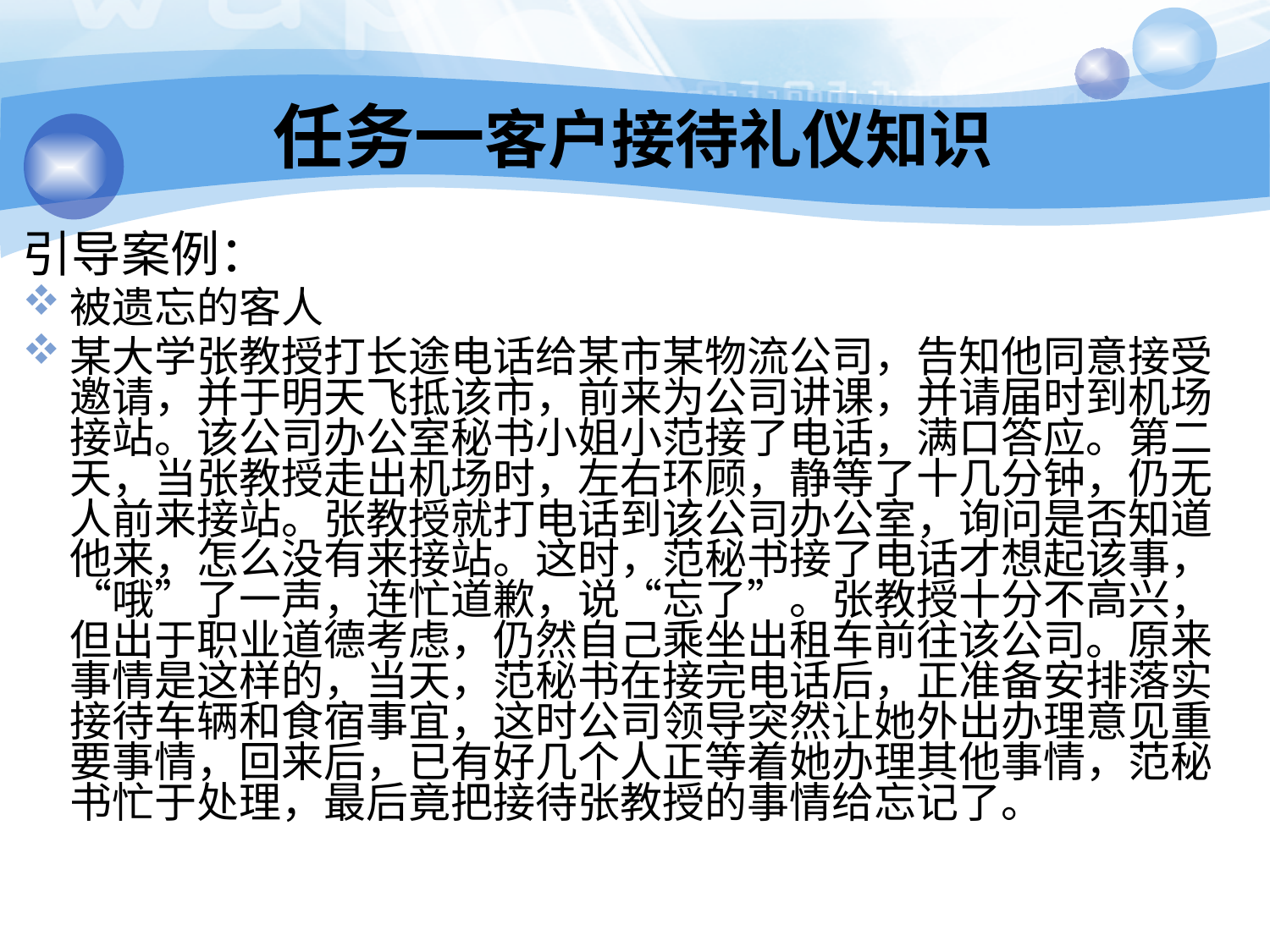

任务一客户接待礼仪知识
引导案例：
被遗忘的客人
某大学张教授打长途电话给某市某物流公司，告知他同意接受邀请，并于明天飞抵该市，前来为公司讲课，并请届时到机场接站。该公司办公室秘书小姐小范接了电话，满口答应。第二天，当张教授走出机场时，左右环顾，静等了十几分钟，仍无人前来接站。张教授就打电话到该公司办公室，询问是否知道他来，怎么没有来接站。这时，范秘书接了电话才想起该事，“哦”了一声，连忙道歉，说“忘了”。张教授十分不高兴，但出于职业道德考虑，仍然自己乘坐出租车前往该公司。原来事情是这样的，当天，范秘书在接完电话后，正准备安排落实接待车辆和食宿事宜，这时公司领导突然让她外出办理意见重要事情，回来后，已有好几个人正等着她办理其他事情，范秘书忙于处理，最后竟把接待张教授的事情给忘记了。